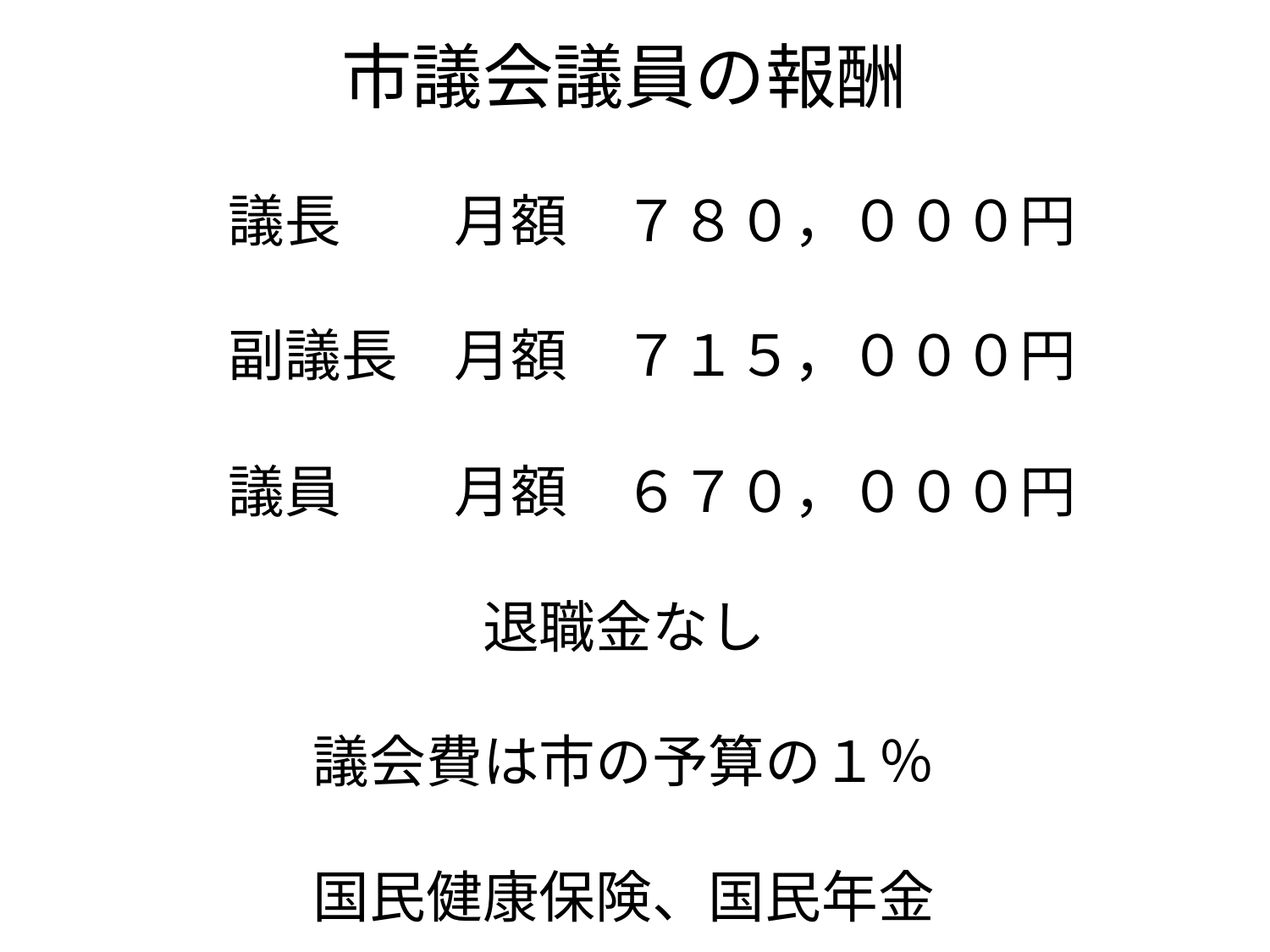

市議会議員の報酬
　議長　　月額　７８０，０００円
　副議長　月額　７１５，０００円
　
　議員　　月額　６７０，０００円

退職金なし

議会費は市の予算の１％

国民健康保険、国民年金